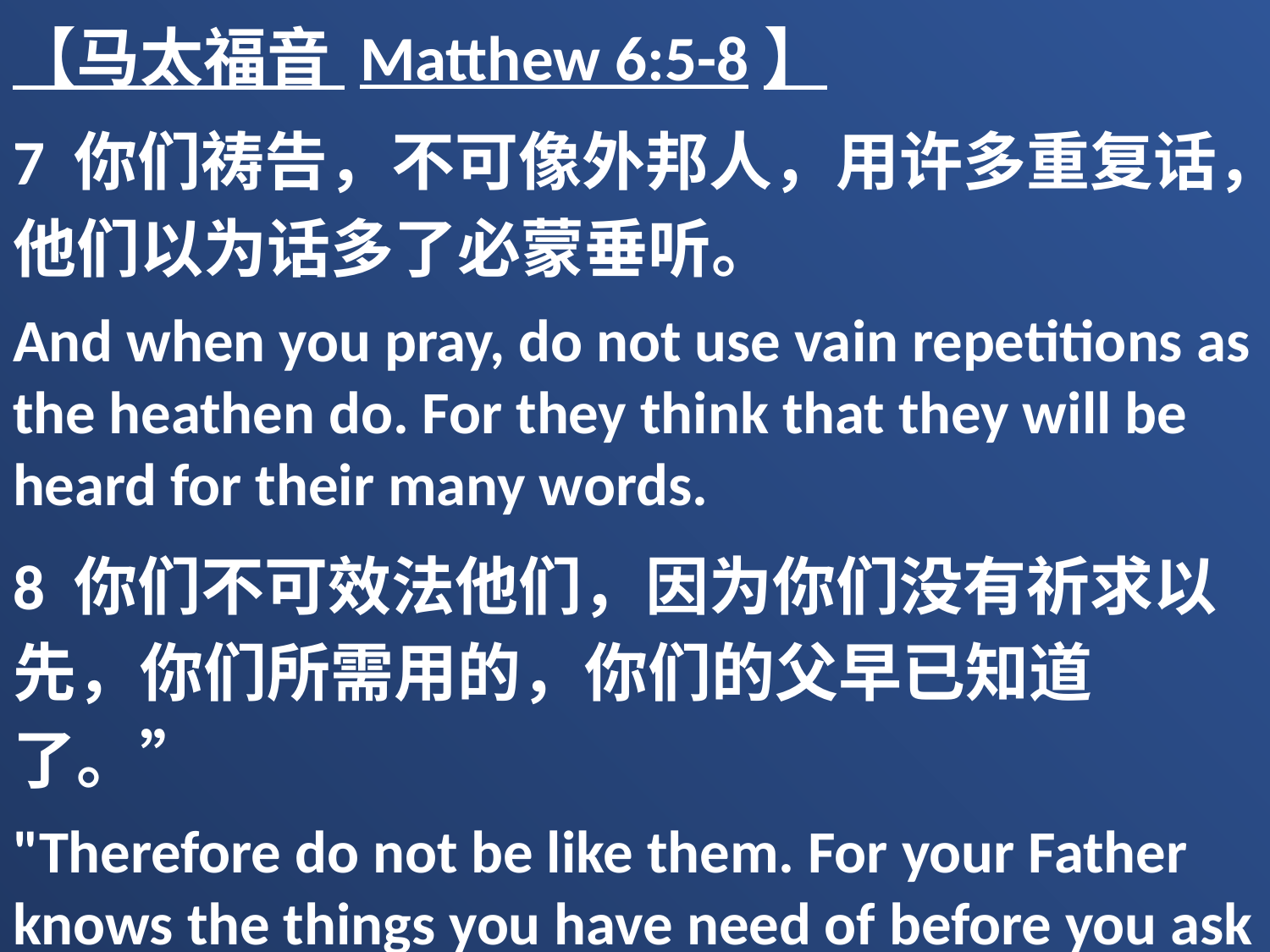

【马太福音 Matthew 6:5-8】
7 你们祷告，不可像外邦人，用许多重复话，他们以为话多了必蒙垂听。
And when you pray, do not use vain repetitions as the heathen do. For they think that they will be heard for their many words.
8 你们不可效法他们，因为你们没有祈求以先，你们所需用的，你们的父早已知道了。”
"Therefore do not be like them. For your Father knows the things you have need of before you ask Him.